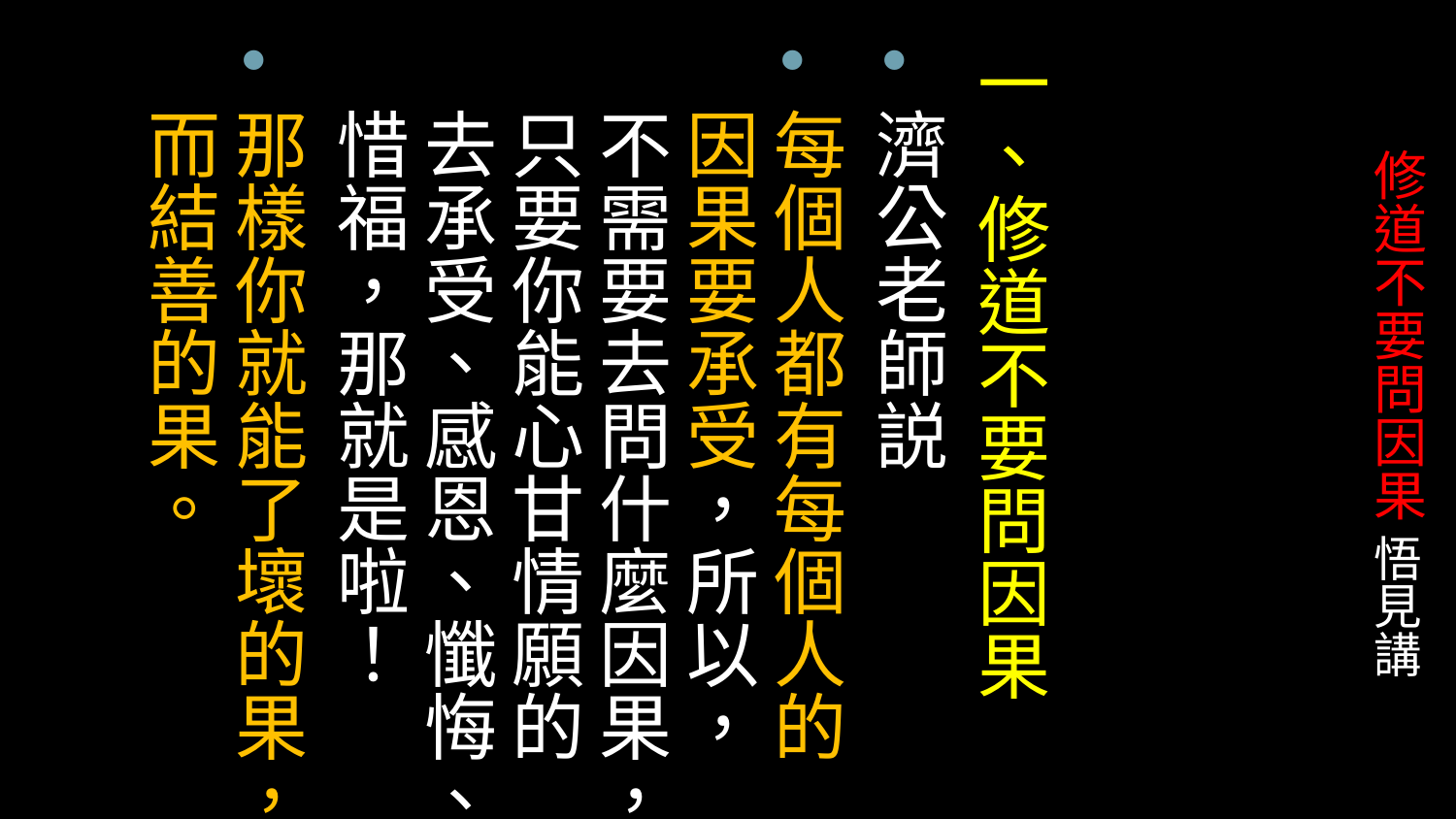

一、修道不要問因果
濟公老師説
每個人都有每個人的因果要承受，所以，不需要去問什麼因果，只要你能心甘情願的去承受、感恩、懺悔、惜福，那就是啦！
那樣你就能了壞的果，而結善的果。

# 修道不要問因果 悟見講